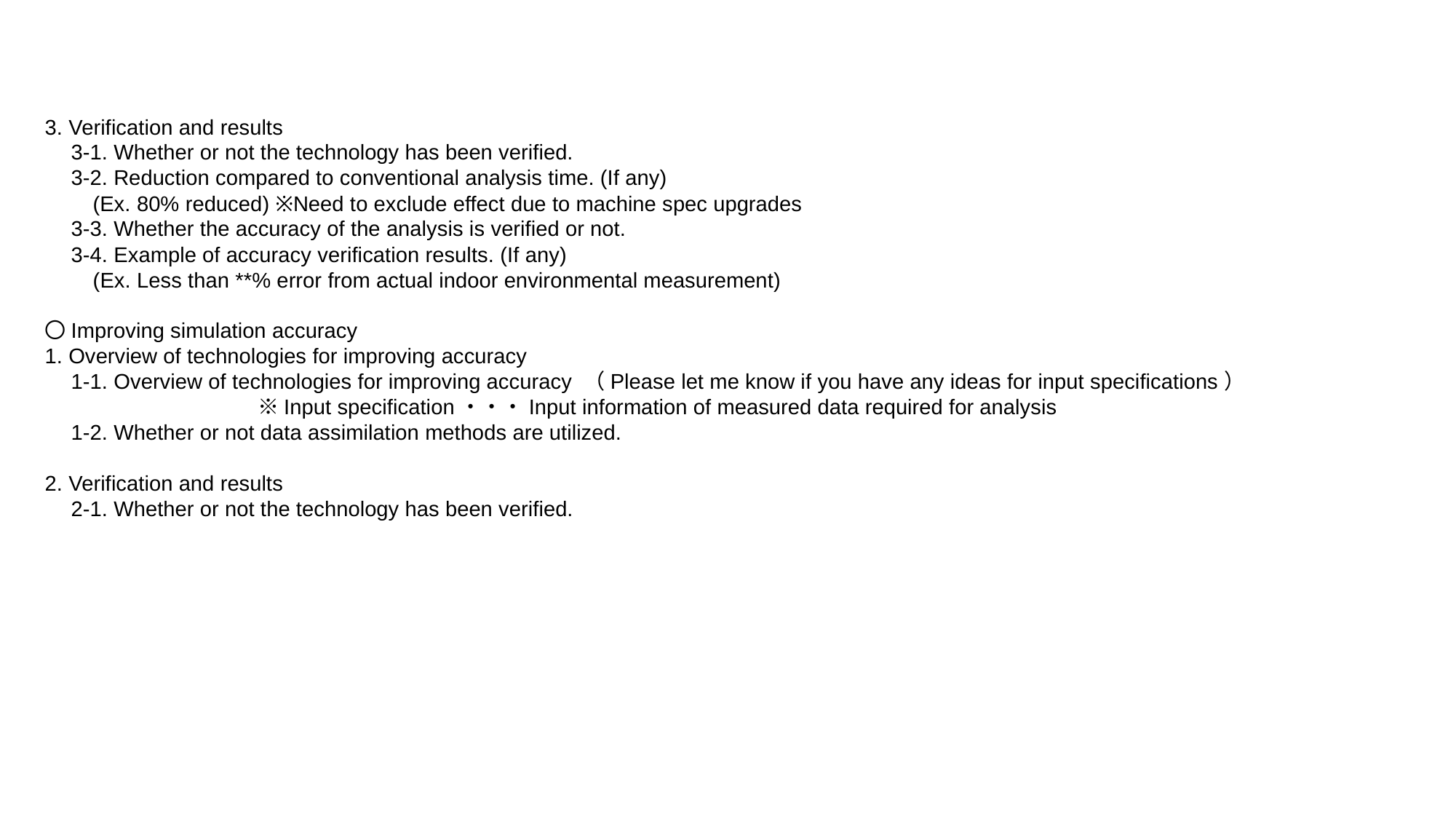

3. Verification and results
　3-1. Whether or not the technology has been verified.
　3-2. Reduction compared to conventional analysis time. (If any)
        (Ex. 80% reduced) ※Need to exclude effect due to machine spec upgrades
　3-3. Whether the accuracy of the analysis is verified or not.
　3-4. Example of accuracy verification results. (If any)
        (Ex. Less than **% error from actual indoor environmental measurement)

〇Improving simulation accuracy
1. Overview of technologies for improving accuracy
　1-1. Overview of technologies for improving accuracy （Please let me know if you have any ideas for input specifications）
　　　　　　　　　　※Input specification・・・Input information of measured data required for analysis
　1-2. Whether or not data assimilation methods are utilized.

2. Verification and results
　2-1. Whether or not the technology has been verified.